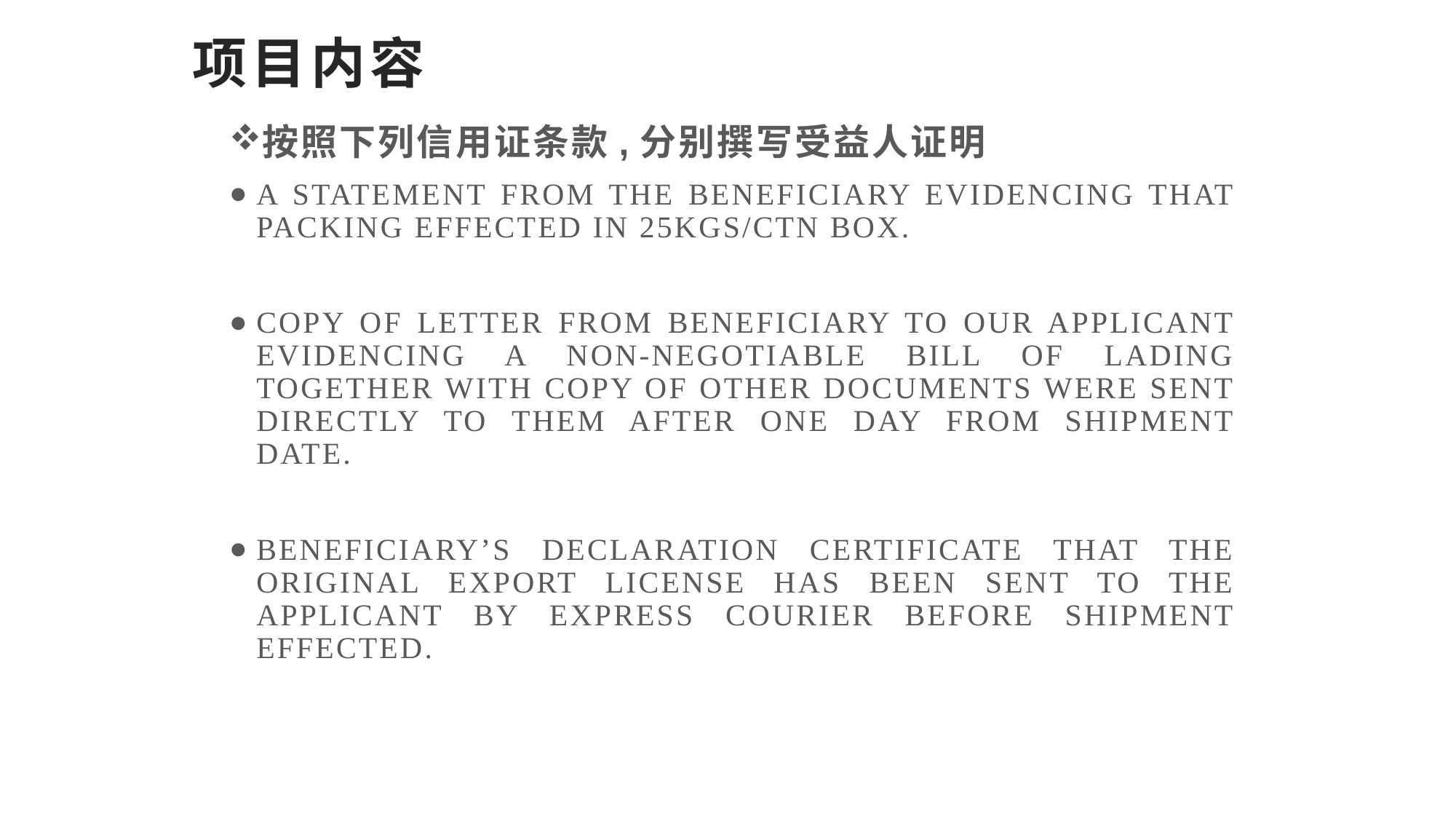

# 项目内容
按照下列信用证条款,分别撰写受益人证明
A STATEMENT FROM THE BENEFICIARY EVIDENCING THAT PACKING EFFECTED IN 25KGS/CTN BOX.

COPY OF LETTER FROM BENEFICIARY TO OUR APPLICANT EVIDENCING A NON-NEGOTIABLE BILL OF LADING TOGETHER WITH COPY OF OTHER DOCUMENTS WERE SENT DIRECTLY TO THEM AFTER ONE DAY FROM SHIPMENT DATE.

BENEFICIARY’S DECLARATION CERTIFICATE THAT THE ORIGINAL EXPORT LICENSE HAS BEEN SENT TO THE APPLICANT BY EXPRESS COURIER BEFORE SHIPMENT EFFECTED.